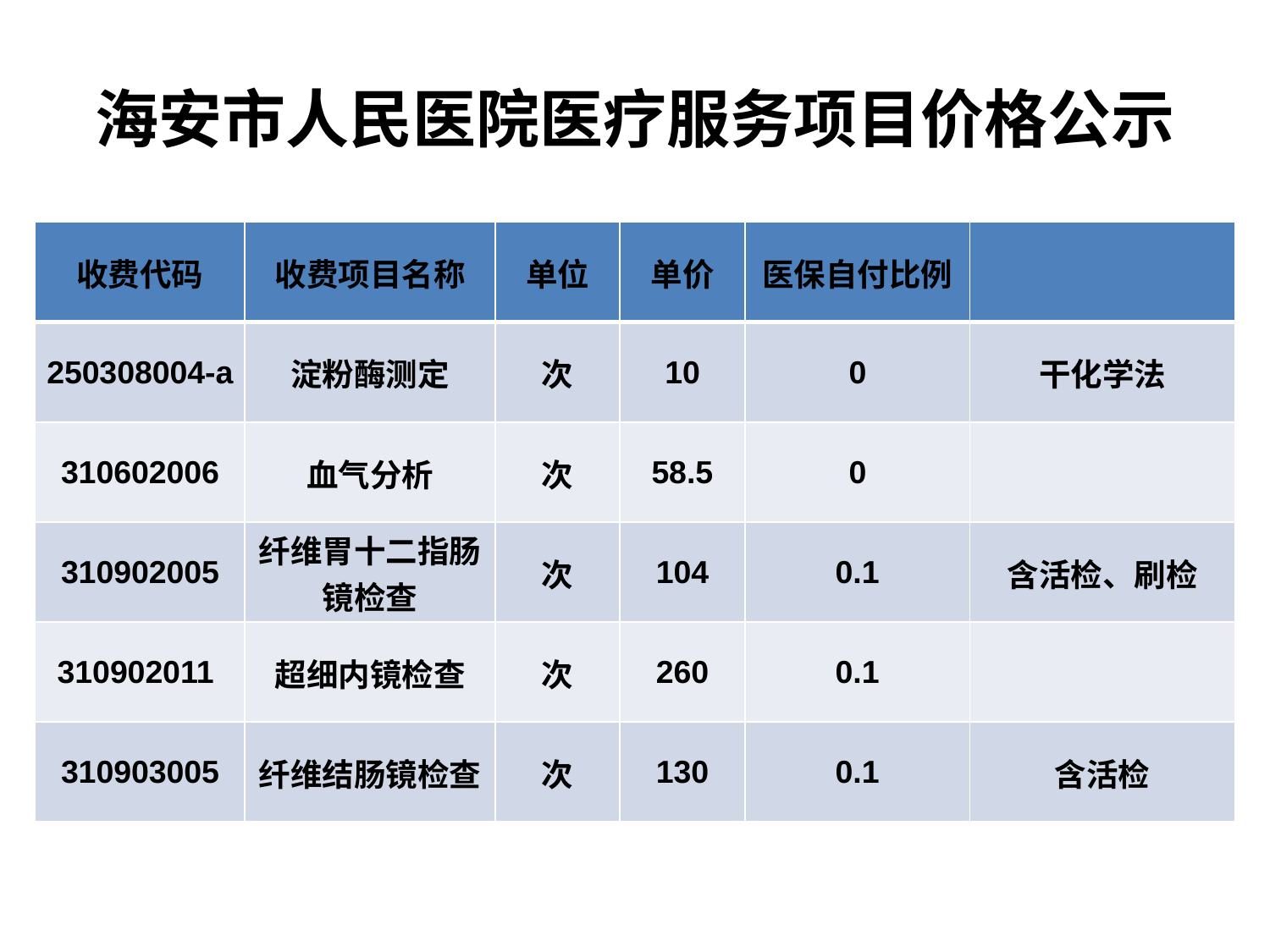

# 海安市人民医院医疗服务项目价格公示
| 收费代码 | 收费项目名称 | 单位 | 单价 | 医保自付比例 |  |
| --- | --- | --- | --- | --- | --- |
| 250308004-a | 淀粉酶测定 | 次 | 10 | 0 | 干化学法 |
| 310602006 | 血气分析 | 次 | 58.5 | 0 |  |
| 310902005 | 纤维胃十二指肠镜检查 | 次 | 104 | 0.1 | 含活检、刷检 |
| 310902011 | 超细内镜检查 | 次 | 260 | 0.1 |  |
| 310903005 | 纤维结肠镜检查 | 次 | 130 | 0.1 | 含活检 |